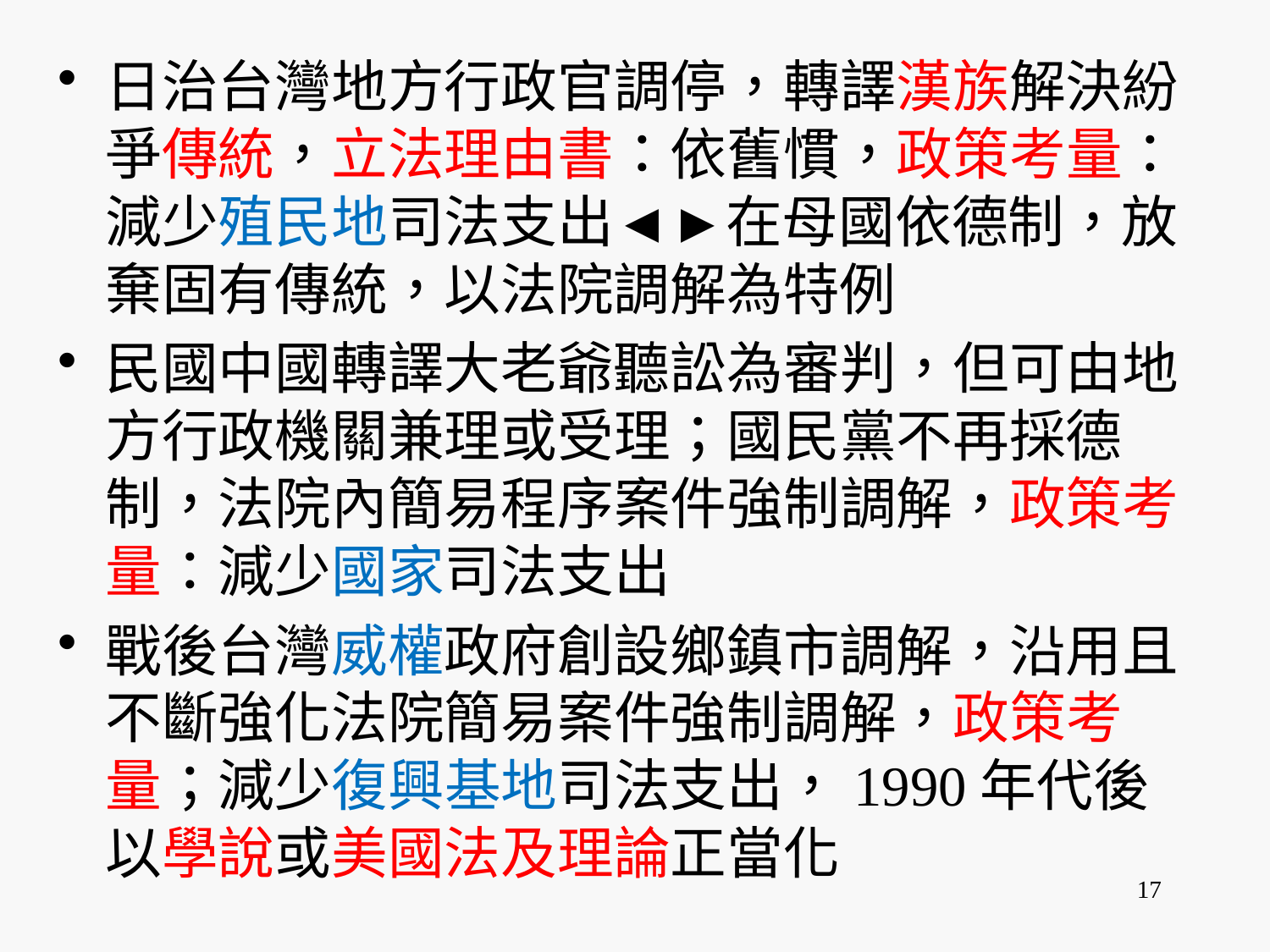

#
日治台灣地方行政官調停，轉譯漢族解決紛爭傳統，立法理由書：依舊慣，政策考量：減少殖民地司法支出◄►在母國依德制，放棄固有傳統，以法院調解為特例
民國中國轉譯大老爺聽訟為審判，但可由地方行政機關兼理或受理；國民黨不再採德制，法院內簡易程序案件強制調解，政策考量：減少國家司法支出
戰後台灣威權政府創設鄉鎮市調解，沿用且不斷強化法院簡易案件強制調解，政策考量；減少復興基地司法支出，1990年代後以學說或美國法及理論正當化

17